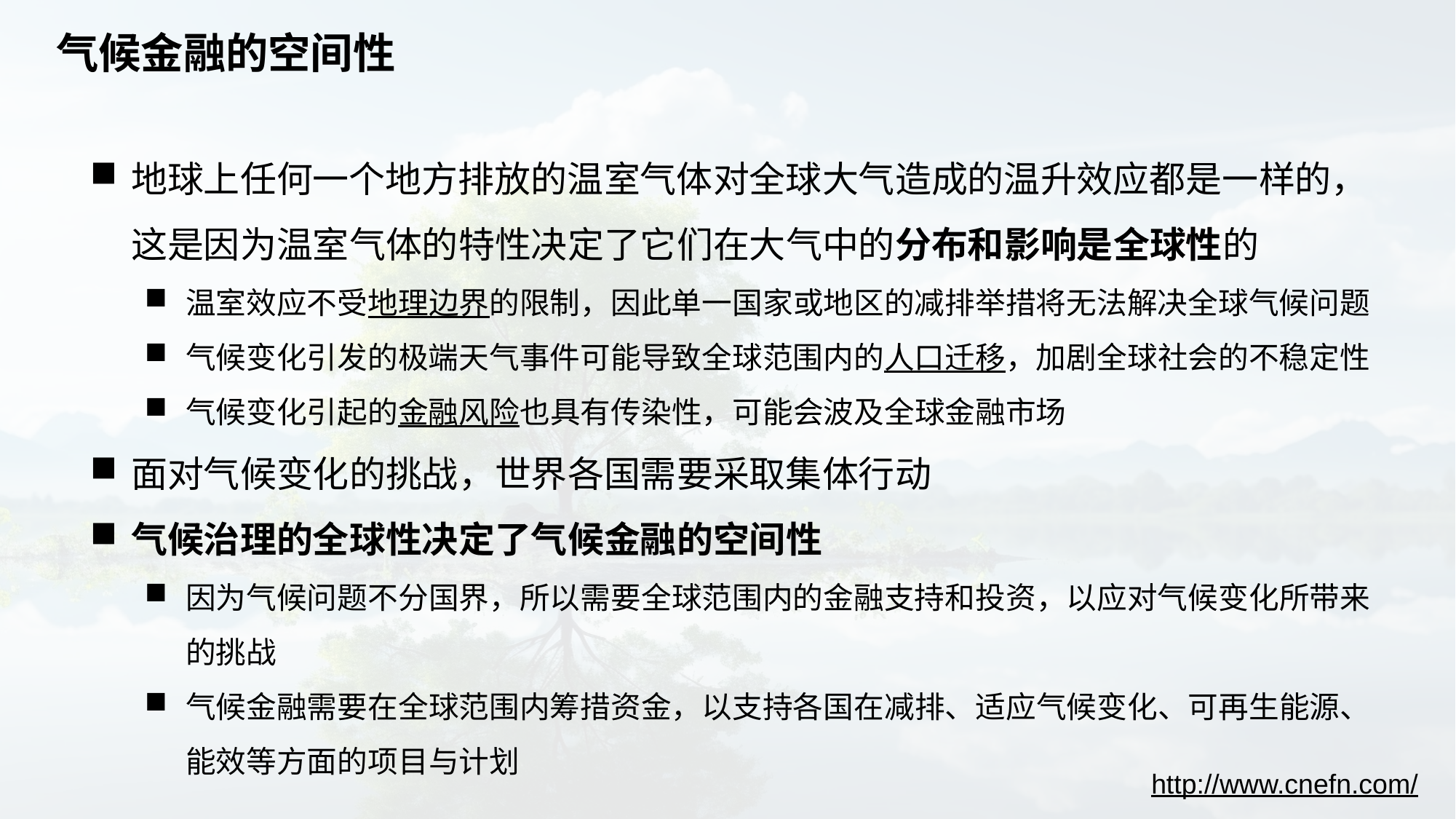

# 气候金融的空间性
地球上任何一个地方排放的温室气体对全球大气造成的温升效应都是一样的，这是因为温室气体的特性决定了它们在大气中的分布和影响是全球性的
温室效应不受地理边界的限制，因此单一国家或地区的减排举措将无法解决全球气候问题
气候变化引发的极端天气事件可能导致全球范围内的人口迁移，加剧全球社会的不稳定性
气候变化引起的金融风险也具有传染性，可能会波及全球金融市场
面对气候变化的挑战，世界各国需要采取集体行动
气候治理的全球性决定了气候金融的空间性
因为气候问题不分国界，所以需要全球范围内的金融支持和投资，以应对气候变化所带来的挑战
气候金融需要在全球范围内筹措资金，以支持各国在减排、适应气候变化、可再生能源、能效等方面的项目与计划